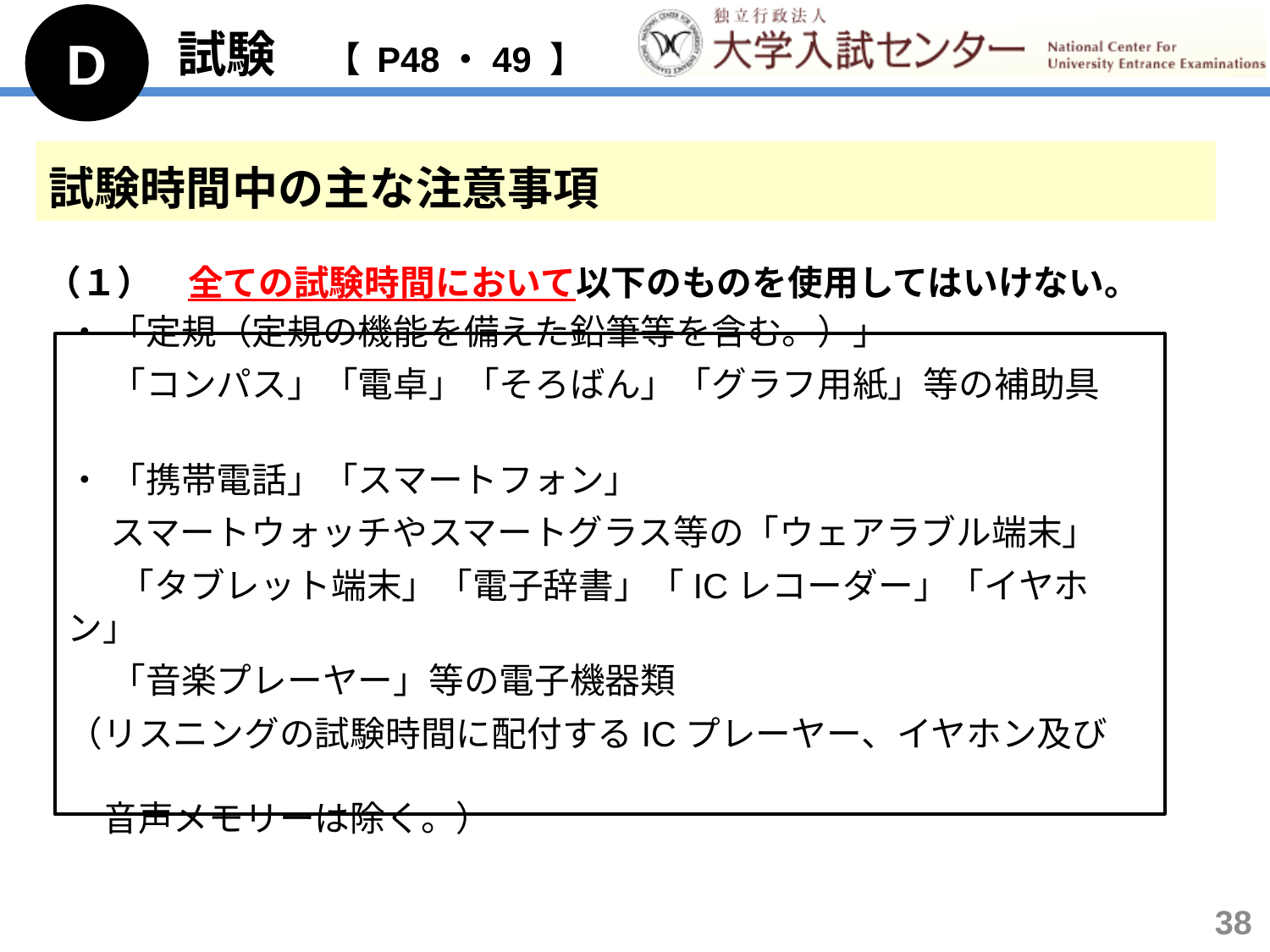

D
試験　【 P48・49 】
試験時間中の主な注意事項
（１）　全ての試験時間において以下のものを使用してはいけない。
・ 「定規（定規の機能を備えた鉛筆等を含む。）」
　 「コンパス」「電卓」「そろばん」「グラフ用紙」等の補助具
・ 「携帯電話」「スマートフォン」
　 スマートウォッチやスマートグラス等の「ウェアラブル端末」
 　「タブレット端末」「電子辞書」「ICレコーダー」「イヤホン」
　 「音楽プレーヤー」等の電子機器類
（リスニングの試験時間に配付するICプレーヤー、イヤホン及び
　音声メモリーは除く。）
38